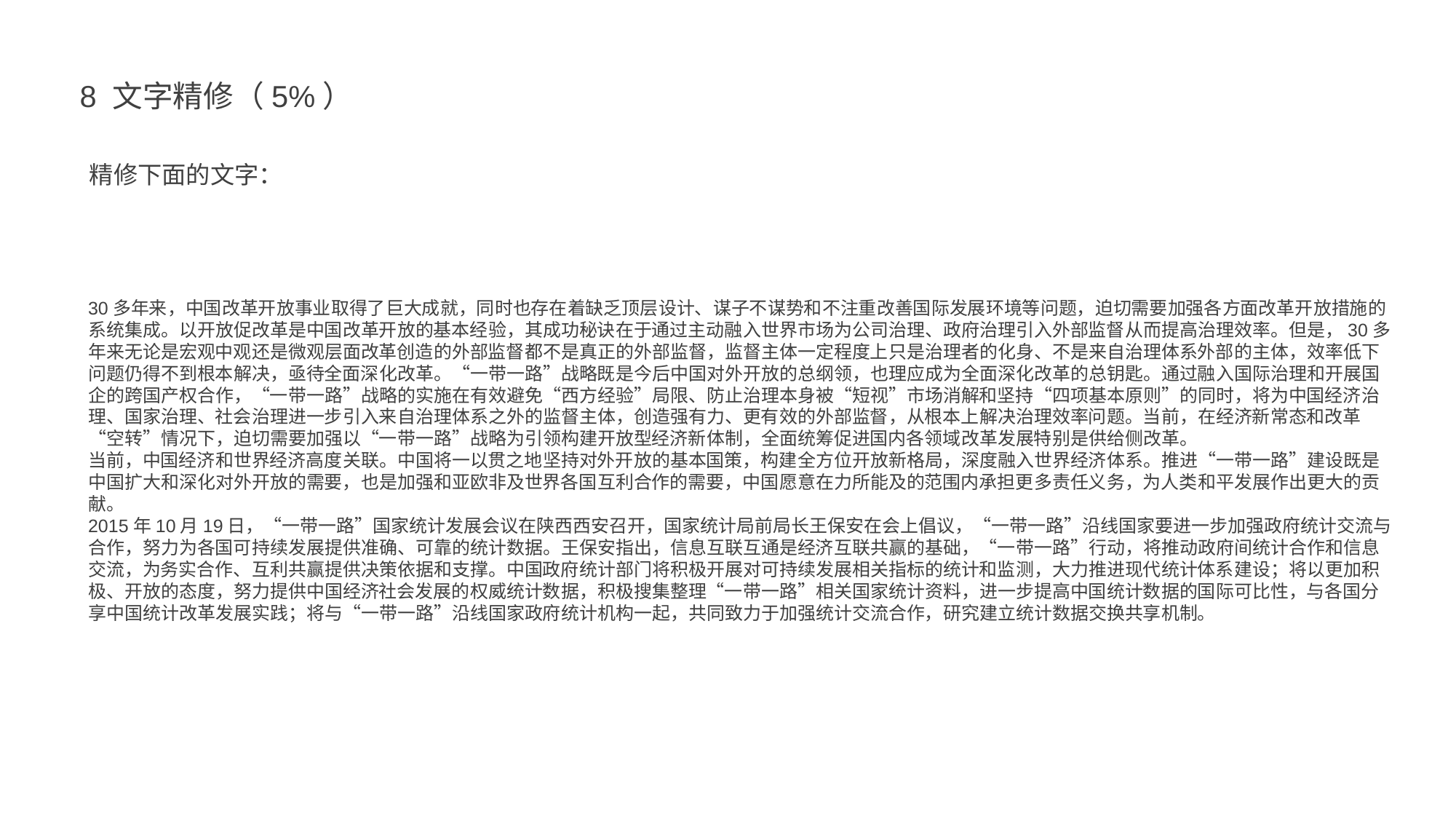

8 文字精修（5%）
精修下面的文字：
30多年来，中国改革开放事业取得了巨大成就，同时也存在着缺乏顶层设计、谋子不谋势和不注重改善国际发展环境等问题，迫切需要加强各方面改革开放措施的系统集成。以开放促改革是中国改革开放的基本经验，其成功秘诀在于通过主动融入世界市场为公司治理、政府治理引入外部监督从而提高治理效率。但是，30多年来无论是宏观中观还是微观层面改革创造的外部监督都不是真正的外部监督，监督主体一定程度上只是治理者的化身、不是来自治理体系外部的主体，效率低下问题仍得不到根本解决，亟待全面深化改革。“一带一路”战略既是今后中国对外开放的总纲领，也理应成为全面深化改革的总钥匙。通过融入国际治理和开展国企的跨国产权合作，“一带一路”战略的实施在有效避免“西方经验”局限、防止治理本身被“短视”市场消解和坚持“四项基本原则”的同时，将为中国经济治理、国家治理、社会治理进一步引入来自治理体系之外的监督主体，创造强有力、更有效的外部监督，从根本上解决治理效率问题。当前，在经济新常态和改革“空转”情况下，迫切需要加强以“一带一路”战略为引领构建开放型经济新体制，全面统筹促进国内各领域改革发展特别是供给侧改革。
当前，中国经济和世界经济高度关联。中国将一以贯之地坚持对外开放的基本国策，构建全方位开放新格局，深度融入世界经济体系。推进“一带一路”建设既是中国扩大和深化对外开放的需要，也是加强和亚欧非及世界各国互利合作的需要，中国愿意在力所能及的范围内承担更多责任义务，为人类和平发展作出更大的贡献。
2015年10月19日，“一带一路”国家统计发展会议在陕西西安召开，国家统计局前局长王保安在会上倡议，“一带一路”沿线国家要进一步加强政府统计交流与合作，努力为各国可持续发展提供准确、可靠的统计数据。王保安指出，信息互联互通是经济互联共赢的基础，“一带一路”行动，将推动政府间统计合作和信息交流，为务实合作、互利共赢提供决策依据和支撑。中国政府统计部门将积极开展对可持续发展相关指标的统计和监测，大力推进现代统计体系建设；将以更加积极、开放的态度，努力提供中国经济社会发展的权威统计数据，积极搜集整理“一带一路”相关国家统计资料，进一步提高中国统计数据的国际可比性，与各国分享中国统计改革发展实践；将与“一带一路”沿线国家政府统计机构一起，共同致力于加强统计交流合作，研究建立统计数据交换共享机制。